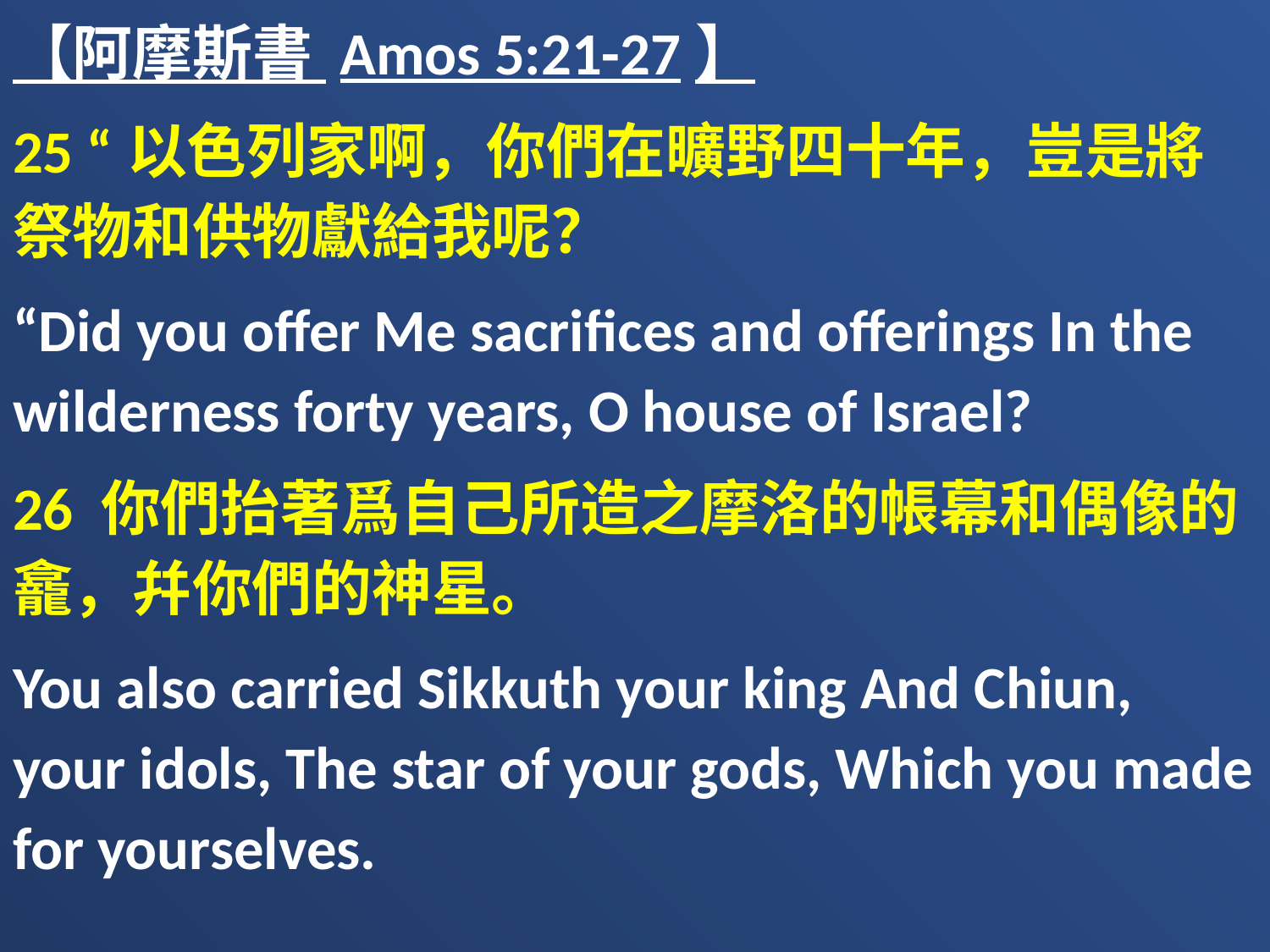

【阿摩斯書 Amos 5:21-27】
25 “以色列家啊，你們在曠野四十年，豈是將祭物和供物獻給我呢？
“Did you offer Me sacrifices and offerings In the wilderness forty years, O house of Israel?
26 你們抬著爲自己所造之摩洛的帳幕和偶像的龕，幷你們的神星。
You also carried Sikkuth your king And Chiun, your idols, The star of your gods, Which you made for yourselves.